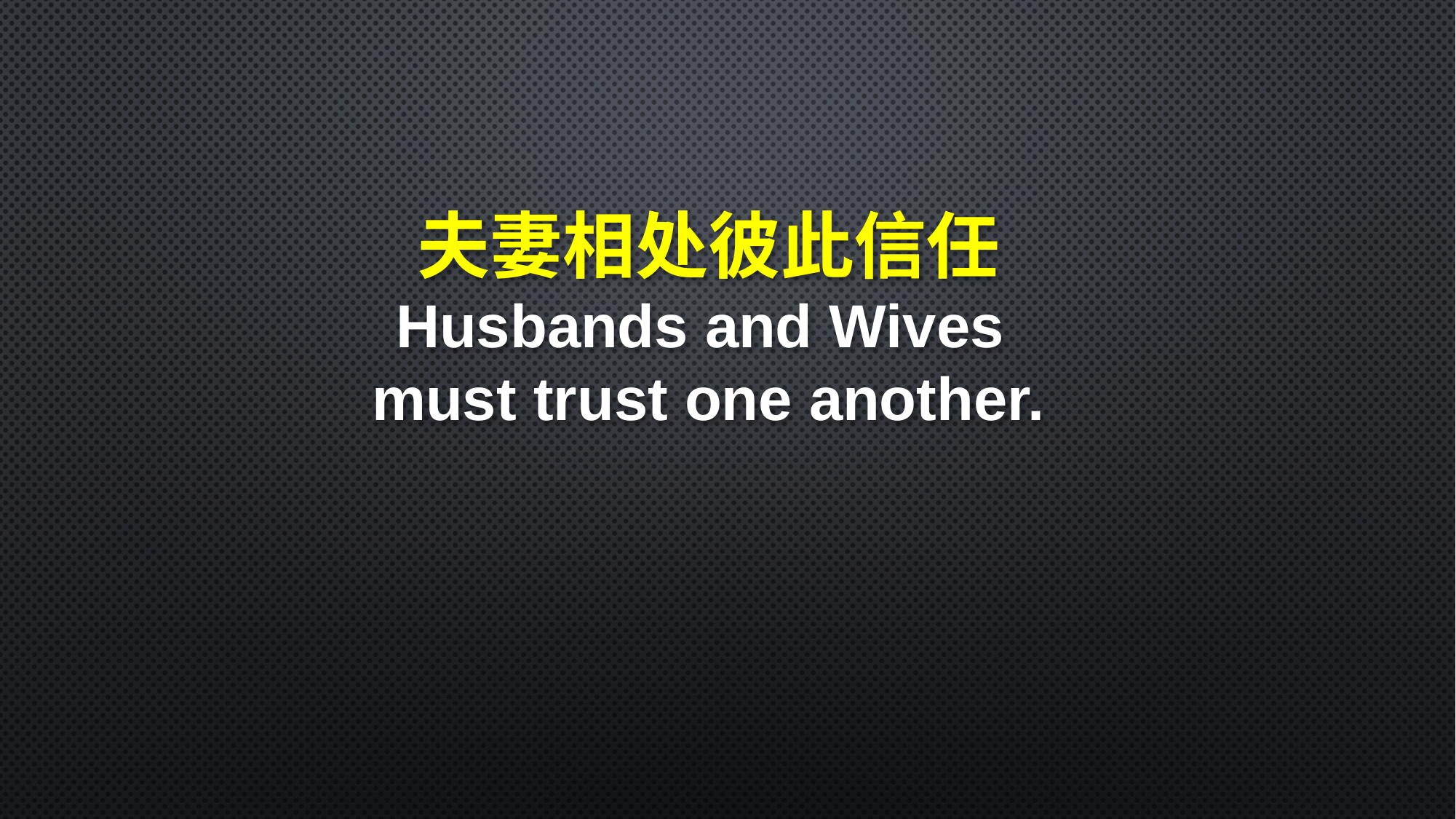

夫妻相处彼此信任
Husbands and Wives
must trust one another.